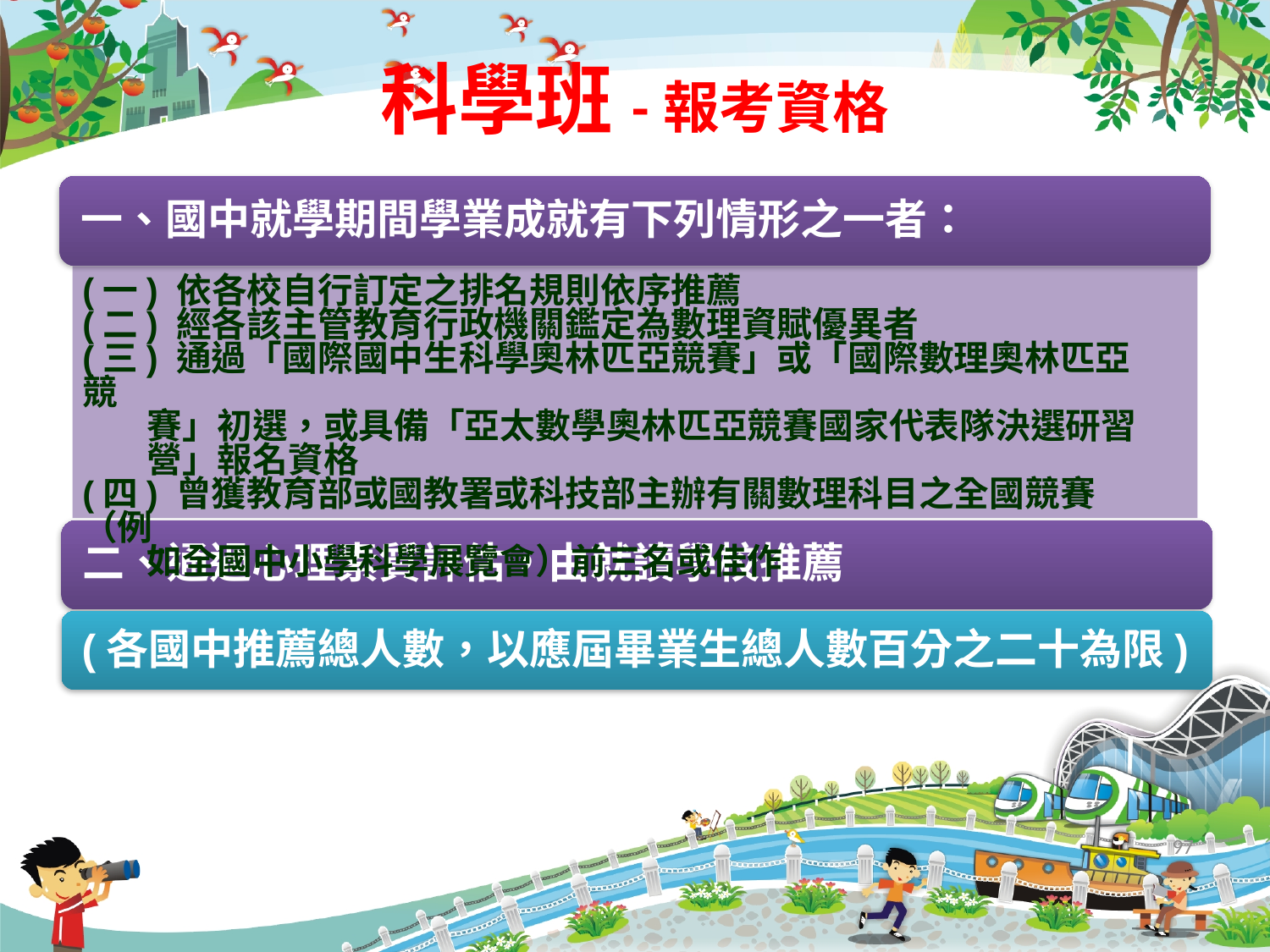

# 科學班-報考資格
一、國中就學期間學業成就有下列情形之一者：

(一) 依各校自行訂定之排名規則依序推薦
(二) 經各該主管教育行政機關鑑定為數理資賦優異者
(三) 通過「國際國中生科學奧林匹亞競賽」或「國際數理奧林匹亞競
        賽」初選，或具備「亞太數學奧林匹亞競賽國家代表隊決選研習
        營」報名資格
(四) 曾獲教育部或國教署或科技部主辦有關數理科目之全國競賽（例
        如全國中小學科學展覽會）前三名或佳作
二、通過心理素質評估，由就讀學校推薦
(各國中推薦總人數，以應屆畢業生總人數百分之二十為限)
97